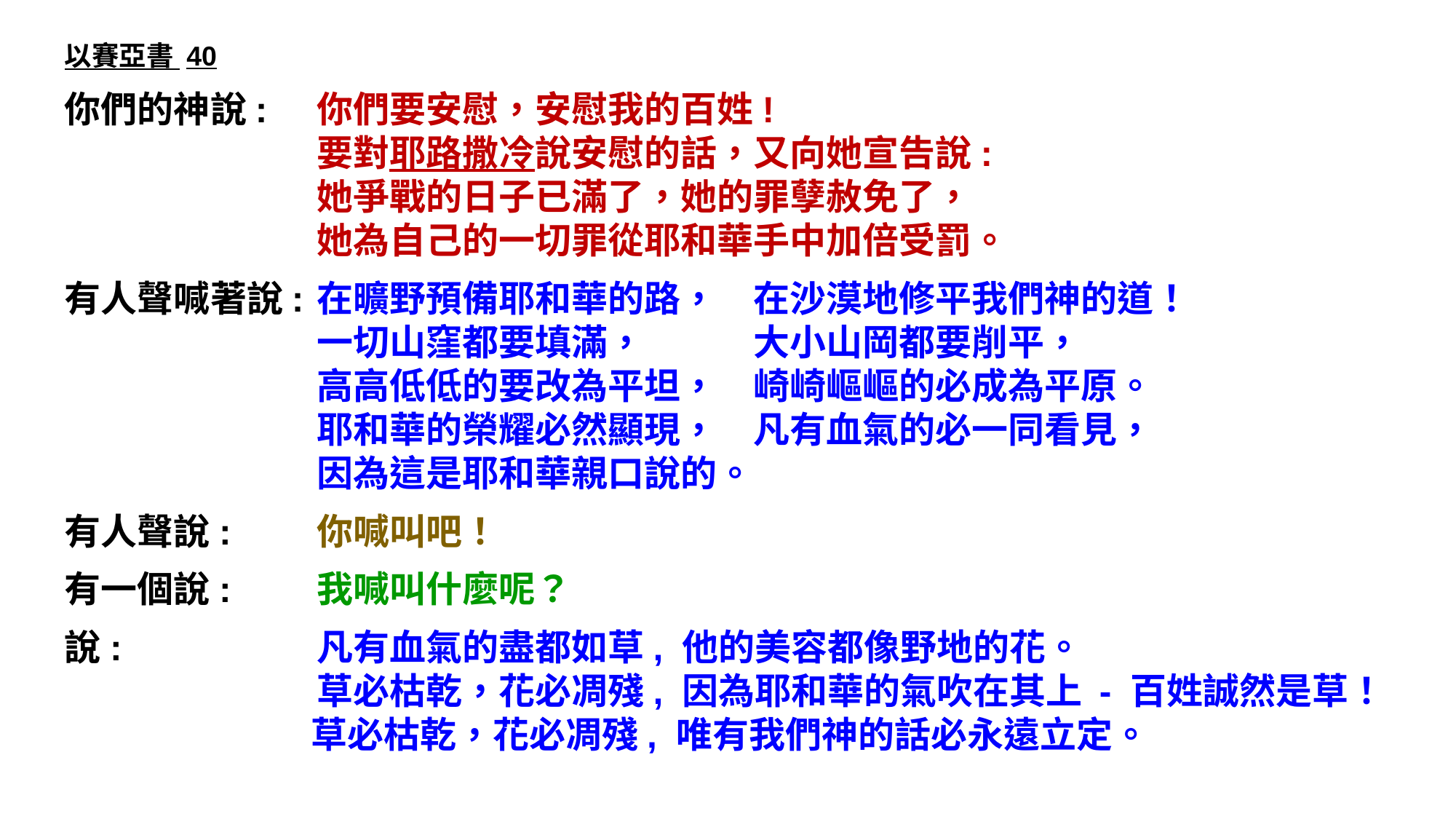

以賽亞書 40

你們的神說:	你們要安慰，安慰我的百姓!
	要對耶路撒冷說安慰的話，又向她宣告說:
	她爭戰的日子已滿了，她的罪孽赦免了，
	她為自己的一切罪從耶和華手中加倍受罰。

有人聲喊著說:	在曠野預備耶和華的路，	在沙漠地修平我們神的道！
	一切山窪都要填滿，	大小山岡都要削平，
	高高低低的要改為平坦，	崎崎嶇嶇的必成為平原。
	耶和華的榮耀必然顯現，	凡有血氣的必一同看見，
	因為這是耶和華親口說的。

有人聲說:	你喊叫吧！

有一個說:	我喊叫什麼呢？

說:	凡有血氣的盡都如草, 他的美容都像野地的花。
	草必枯乾，花必凋殘, 因為耶和華的氣吹在其上 - 百姓誠然是草！
	草必枯乾，花必凋殘, 唯有我們神的話必永遠立定。